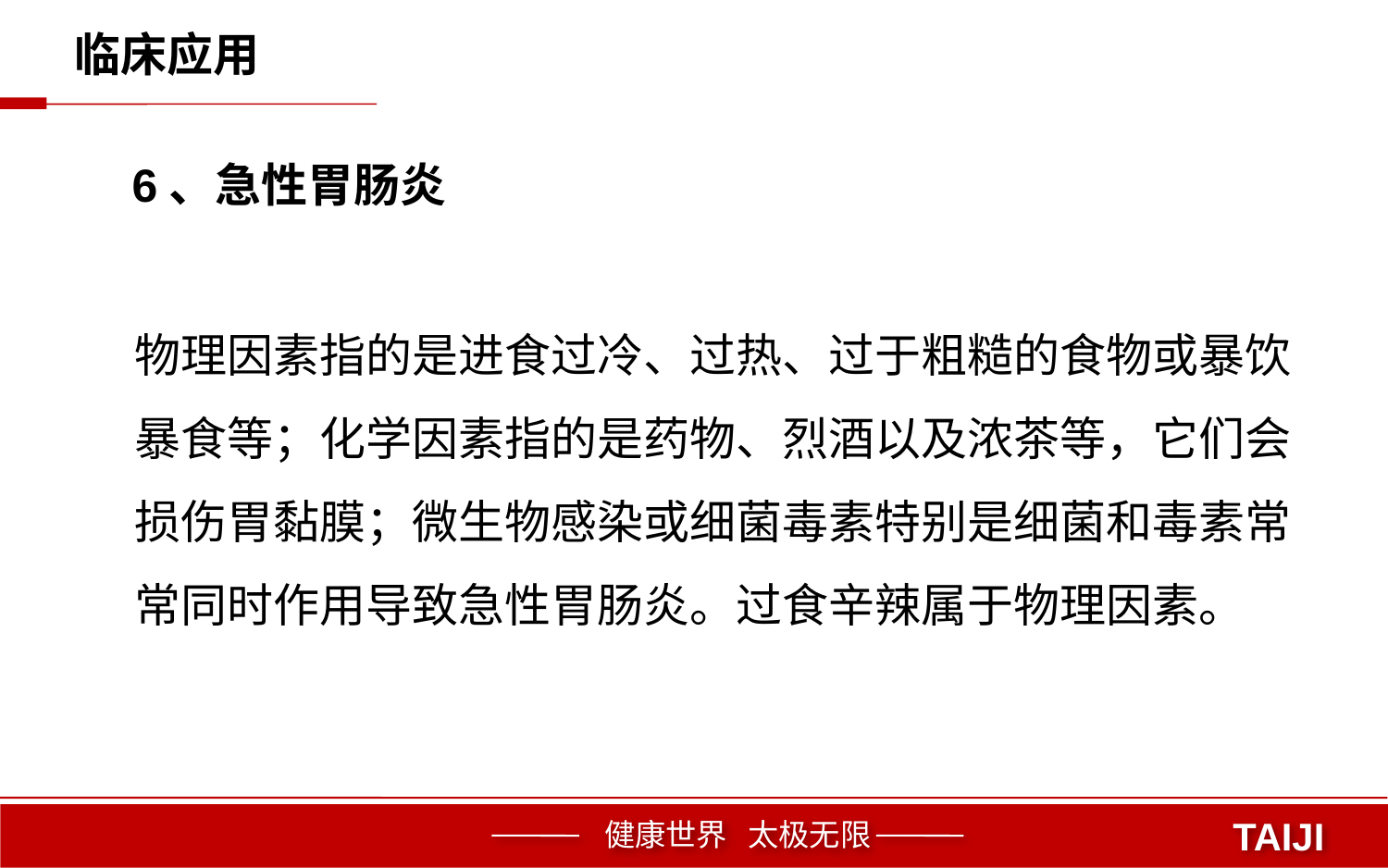

临床应用
6、急性胃肠炎
物理因素指的是进食过冷、过热、过于粗糙的食物或暴饮暴食等；化学因素指的是药物、烈酒以及浓茶等，它们会损伤胃黏膜；微生物感染或细菌毒素特别是细菌和毒素常常同时作用导致急性胃肠炎。过食辛辣属于物理因素。